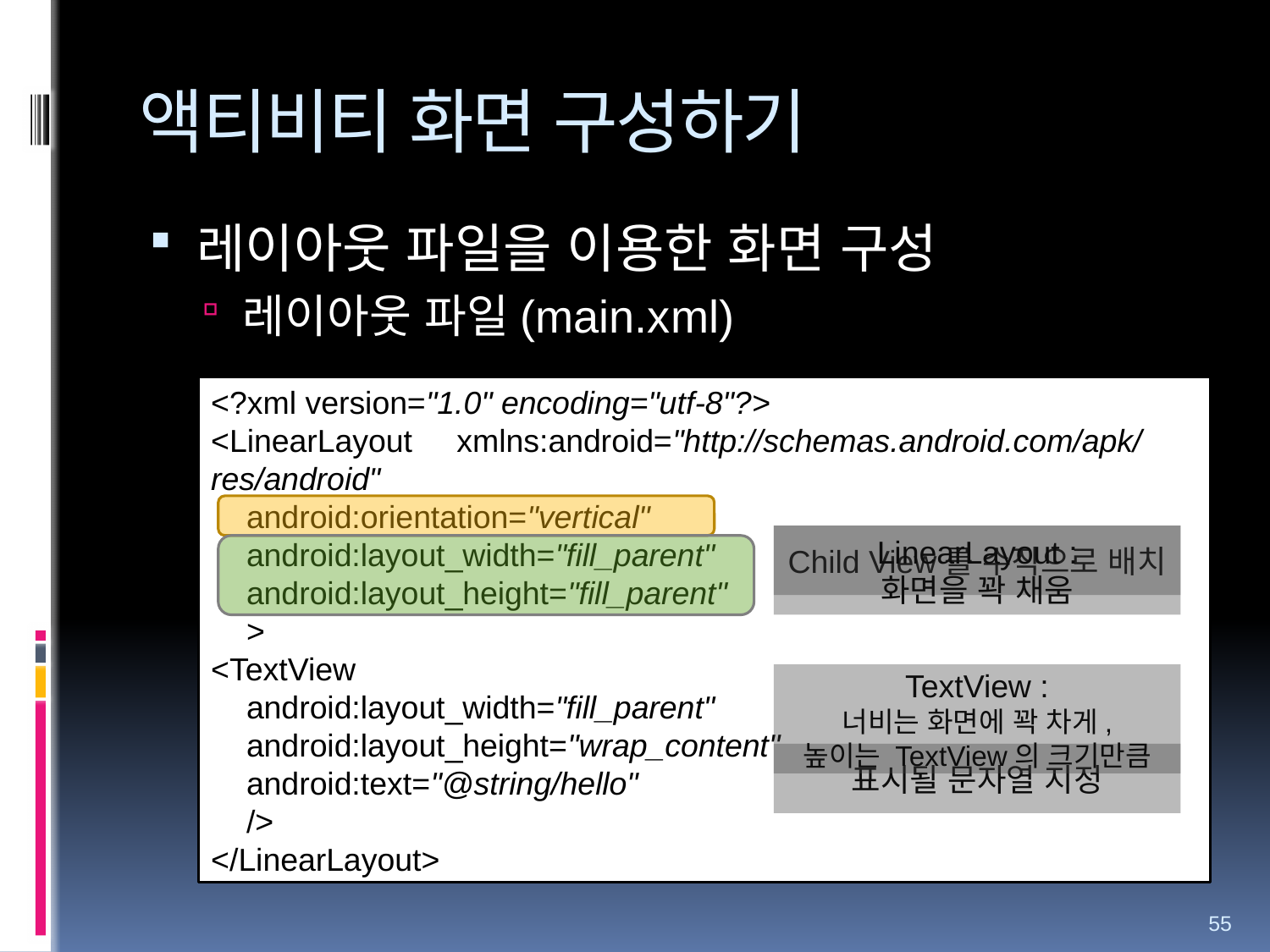

# 액티비티 화면 구성하기
레이아웃 파일을 이용한 화면 구성
레이아웃 파일(main.xml)

<?xml version="1.0" encoding="utf-8"?>
<LinearLayout     xmlns:android="http://schemas.android.com/apk/res/android"
    android:orientation="vertical"
    android:layout_width="fill_parent"
    android:layout_height="fill_parent"
    >
<TextView
    android:layout_width="fill_parent"
    android:layout_height="wrap_content"
    android:text="@string/hello"
    />
</LinearLayout>

Child View를 수직으로 배치
LinearLayout :
화면을 꽉 채움

TextView :
너비는 화면에 꽉 차게,
높이는 TextView의 크기만큼
표시될 문자열 지정
55